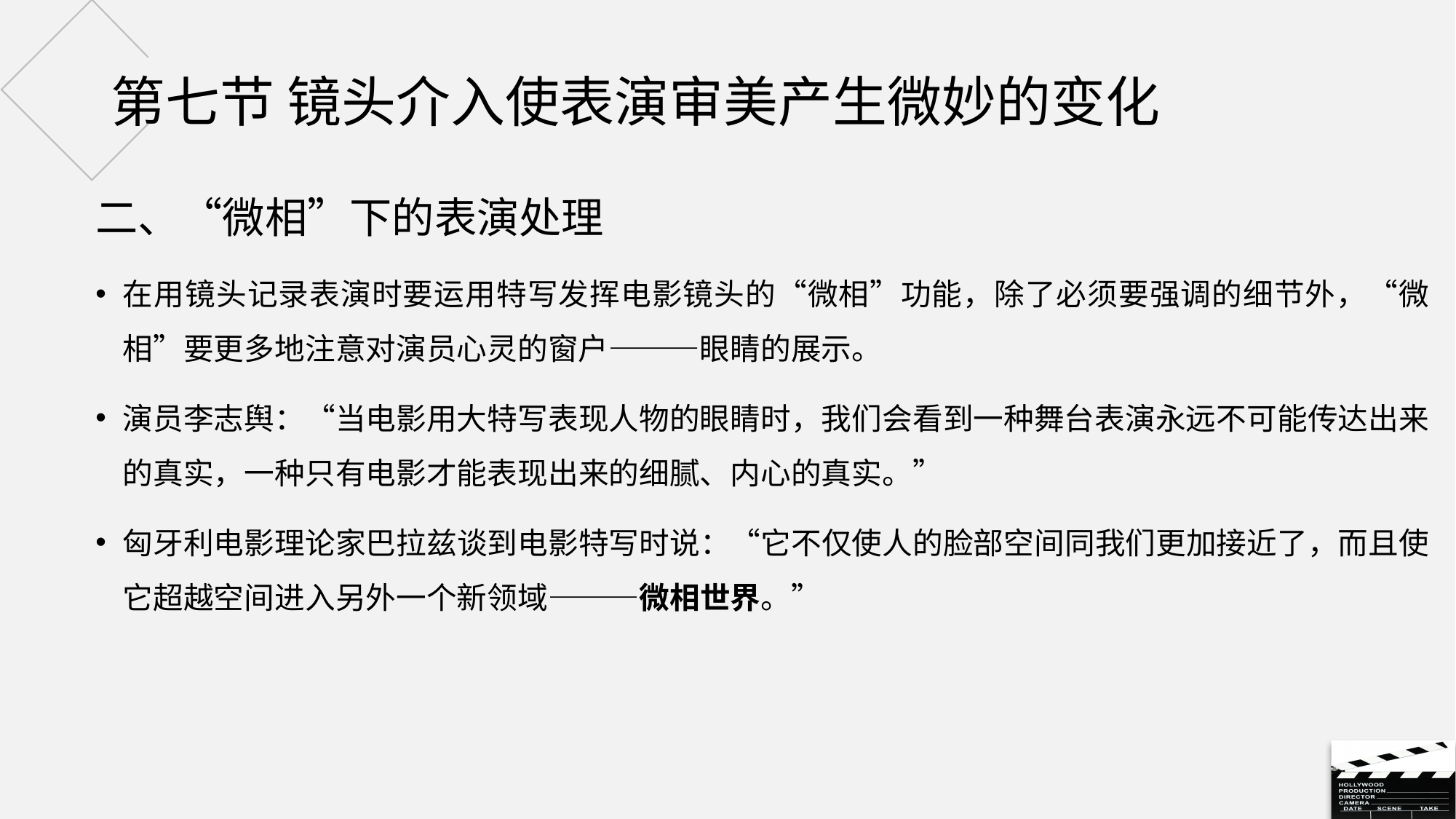

# 第七节 镜头介入使表演审美产生微妙的变化
二、“微相”下的表演处理
在用镜头记录表演时要运用特写发挥电影镜头的“微相”功能，除了必须要强调的细节外，“微相”要更多地注意对演员心灵的窗户———眼睛的展示。
演员李志舆：“当电影用大特写表现人物的眼睛时，我们会看到一种舞台表演永远不可能传达出来的真实，一种只有电影才能表现出来的细腻、内心的真实。”
匈牙利电影理论家巴拉兹谈到电影特写时说：“它不仅使人的脸部空间同我们更加接近了，而且使它超越空间进入另外一个新领域———微相世界。”